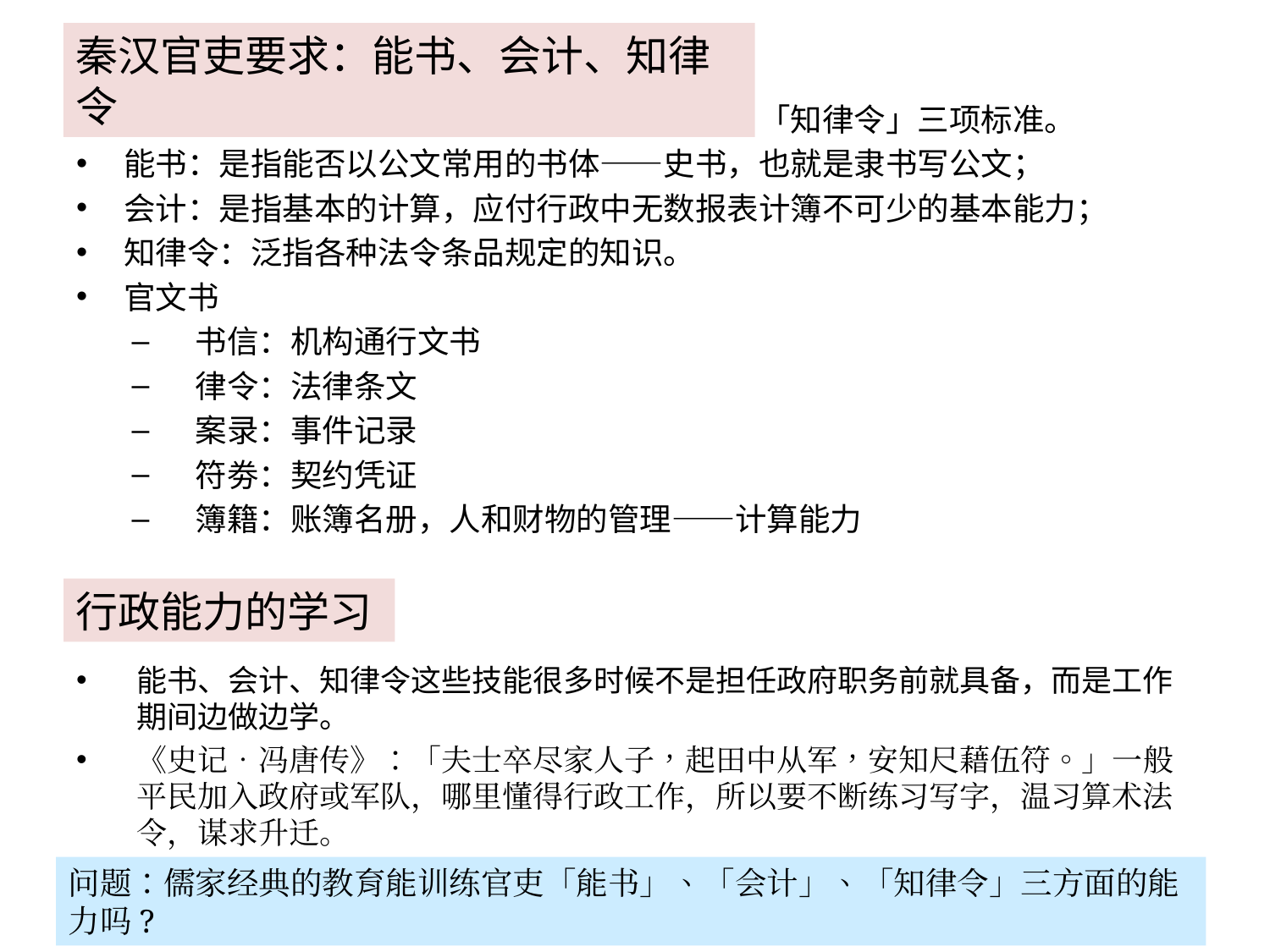

秦汉官吏要求：能书、会计、知律令
秦汉官员的考课中，有「能书」、「会计」、「知律令」三项标准。
能书：是指能否以公文常用的书体——史书，也就是隶书写公文；
会计：是指基本的计算，应付行政中无数报表计簿不可少的基本能力；
知律令：泛指各种法令条品规定的知识。
官文书
书信：机构通行文书
律令：法律条文
案录：事件记录
符劵：契约凭证
簿籍：账簿名册，人和财物的管理——计算能力
行政能力的学习
能书、会计、知律令这些技能很多时候不是担任政府职务前就具备，而是工作期间边做边学。
《史记．冯唐传》：「夫士卒尽家人子，起田中从军，安知尺藉伍符。」一般平民加入政府或军队，哪里懂得行政工作，所以要不断练习写字，温习算术法令，谋求升迁。
问题：儒家经典的教育能训练官吏「能书」、「会计」、「知律令」三方面的能力吗?